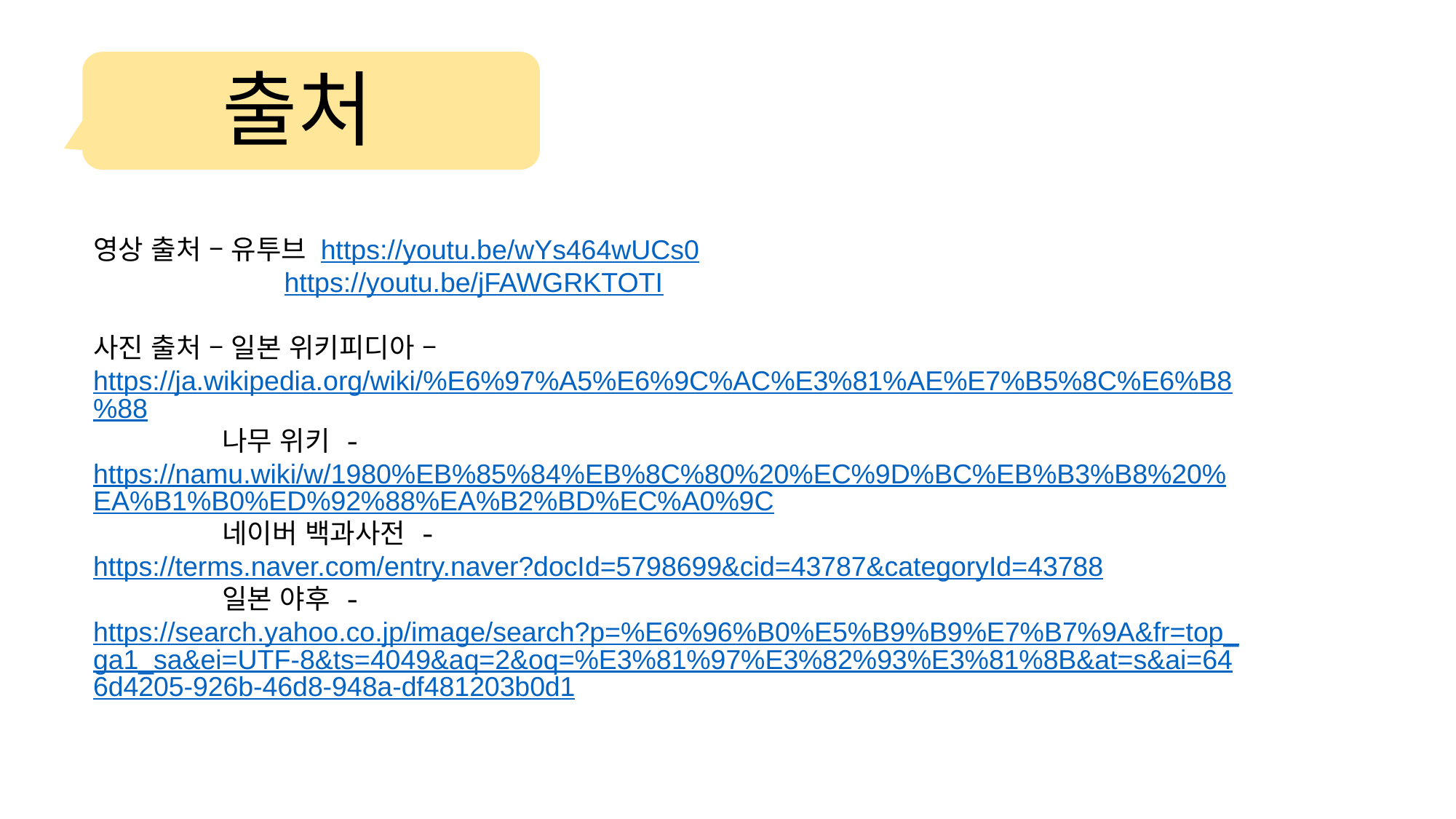

출처
영상 출처 – 유투브 https://youtu.be/wYs464wUCs0
                         https://youtu.be/jFAWGRKTOTI

사진 출처 – 일본 위키피디아 – https://ja.wikipedia.org/wiki/%E6%97%A5%E6%9C%AC%E3%81%AE%E7%B5%8C%E6%B8%88
                나무 위키 - https://namu.wiki/w/1980%EB%85%84%EB%8C%80%20%EC%9D%BC%EB%B3%B8%20%EA%B1%B0%ED%92%88%EA%B2%BD%EC%A0%9C
                네이버 백과사전 - https://terms.naver.com/entry.naver?docId=5798699&cid=43787&categoryId=43788
                일본 야후 - https://search.yahoo.co.jp/image/search?p=%E6%96%B0%E5%B9%B9%E7%B7%9A&fr=top_ga1_sa&ei=UTF-8&ts=4049&aq=2&oq=%E3%81%97%E3%82%93%E3%81%8B&at=s&ai=646d4205-926b-46d8-948a-df481203b0d1